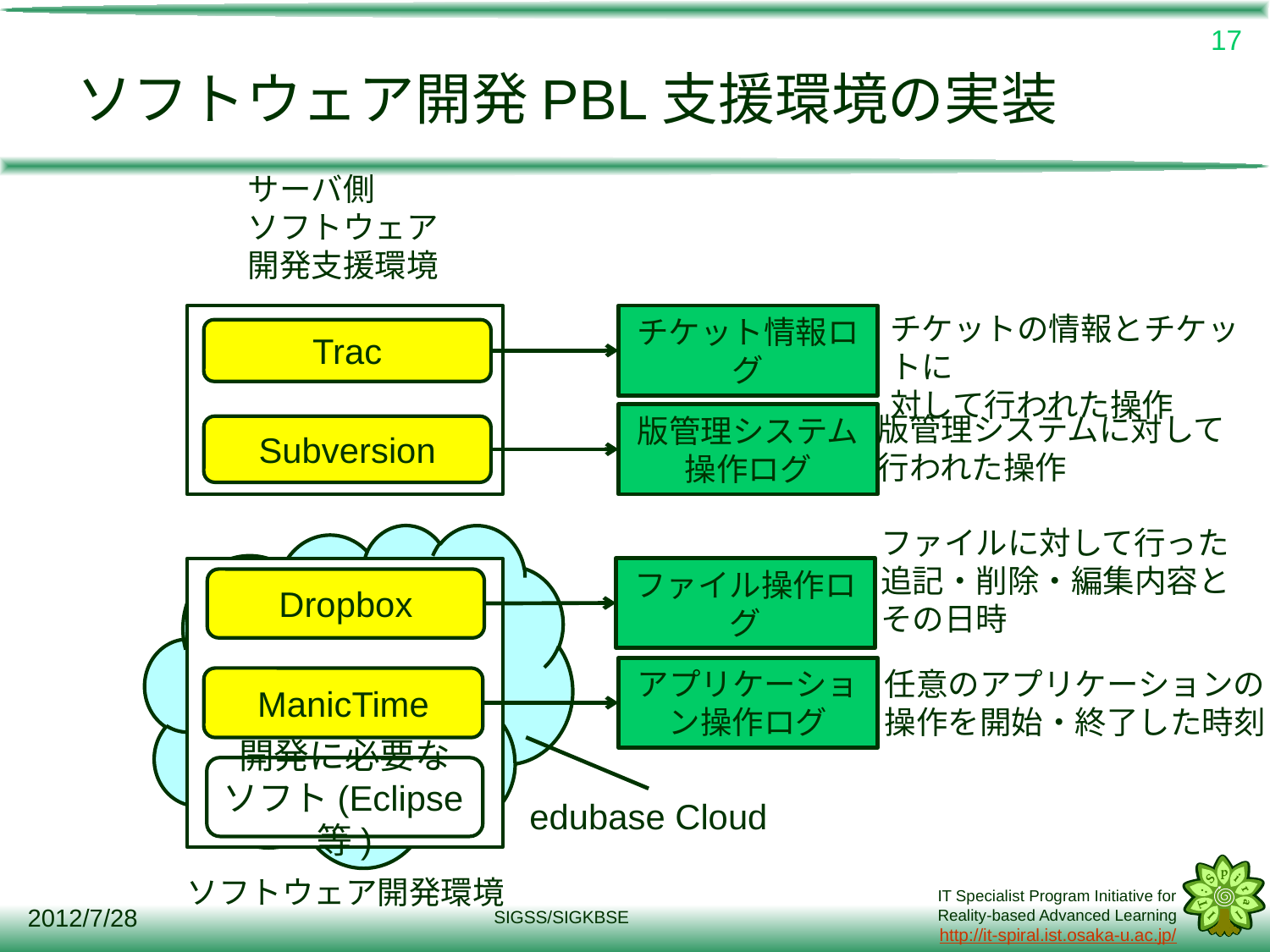

17
# ソフトウェア開発PBL支援環境の実装
サーバ側
ソフトウェア
開発支援環境
チケットの情報とチケットに
対して行われた操作

チケット情報ログ
Trac
版管理システムに対して
行われた操作
版管理システム操作ログ
Subversion
ファイルに対して行った
追記・削除・編集内容と
その日時

ファイル操作ログ

Dropbox
アプリケーション操作ログ
任意のアプリケーションの
操作を開始・終了した時刻
ManicTime
開発に必要なソフト(Eclipse等)
edubase Cloud
ソフトウェア開発環境
2012/7/28
SIGSS/SIGKBSE